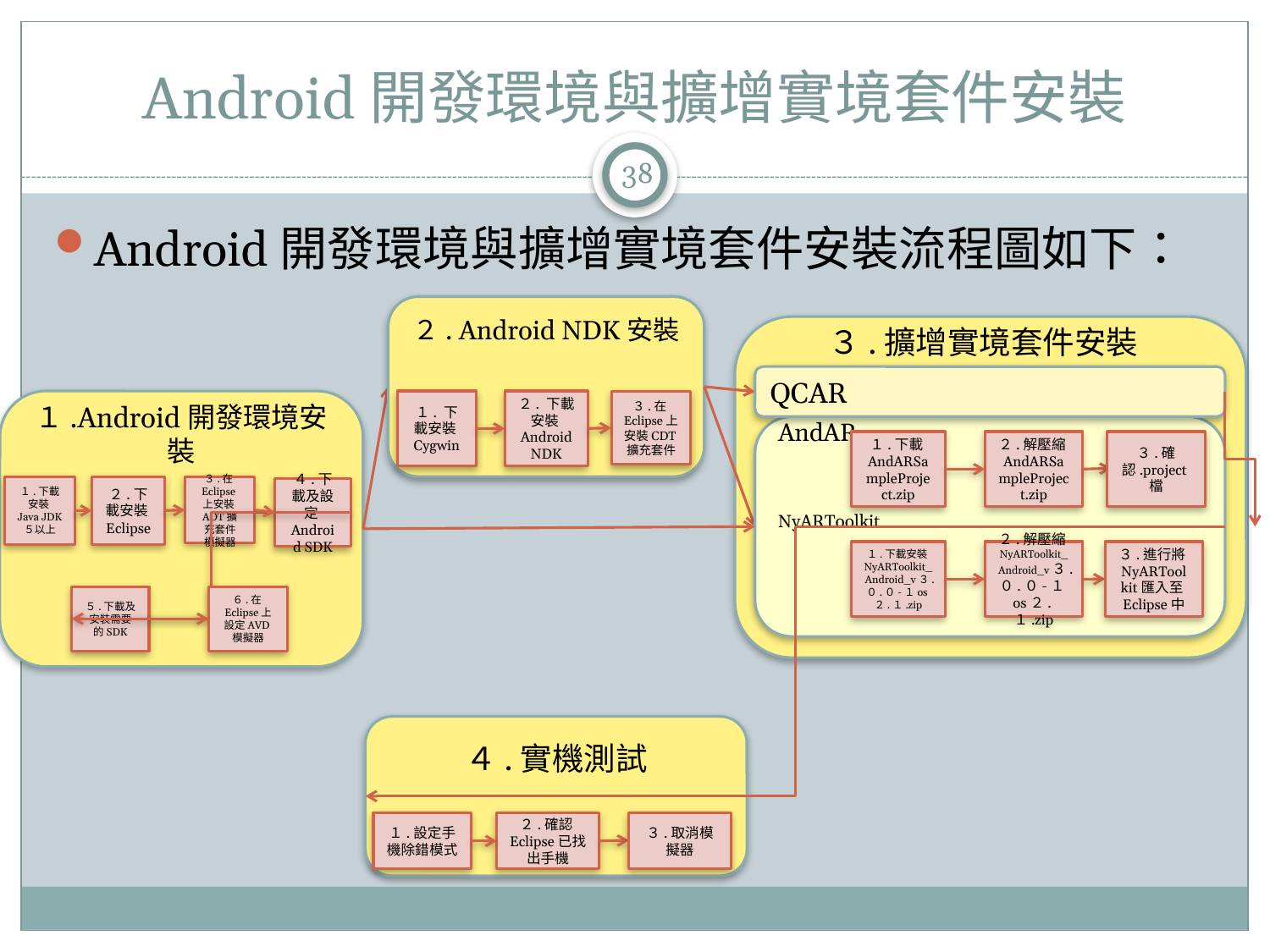

# Android開發環境與擴增實境套件安裝
38
Android開發環境與擴增實境套件安裝流程圖如下：
２. Android NDK安裝

１. 下載安裝Cygwin
２. 下載安裝Android NDK
３.在Eclipse上安裝CDT擴充套件
１.Android開發環境安裝

AndAR

NyARToolkit

２.解壓縮AndARSampleProject.zip
３.確認.project檔
１.下載AndARSampleProject.zip
１.下載安裝Java JDK ５以上
２.下載安裝Eclipse
３.在Eclipse上安裝ADT擴充套件
模擬器
４.下載及設定Android SDK
５.下載及安裝需要的SDK
６.在Eclipse上設定AVD模擬器
２.解壓縮NyARToolkit_Android_v３.０.０-１os２.１.zip
３.進行將NyARToolkit匯入至Eclipse中
１.下載安裝NyARToolkit_Android_v３.０.０-１os２.１.zip
４.實機測試

１.設定手機除錯模式
２.確認Eclipse已找出手機
３.取消模擬器
QCAR

３.擴增實境套件安裝